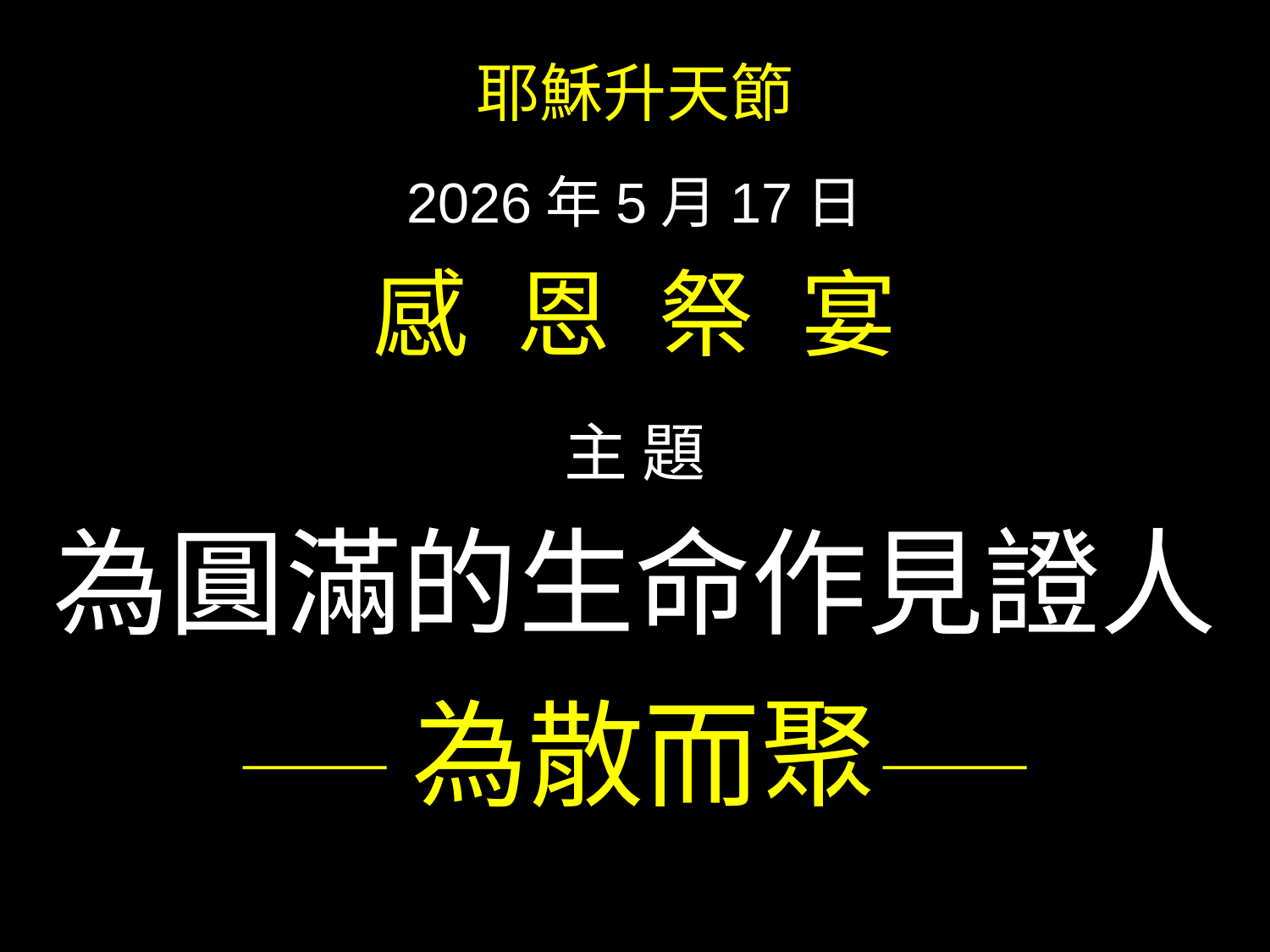

耶穌升天節

2026年5月17日
感 恩 祭 宴

主 題
為圓滿的生命作見證人
——為散而聚——